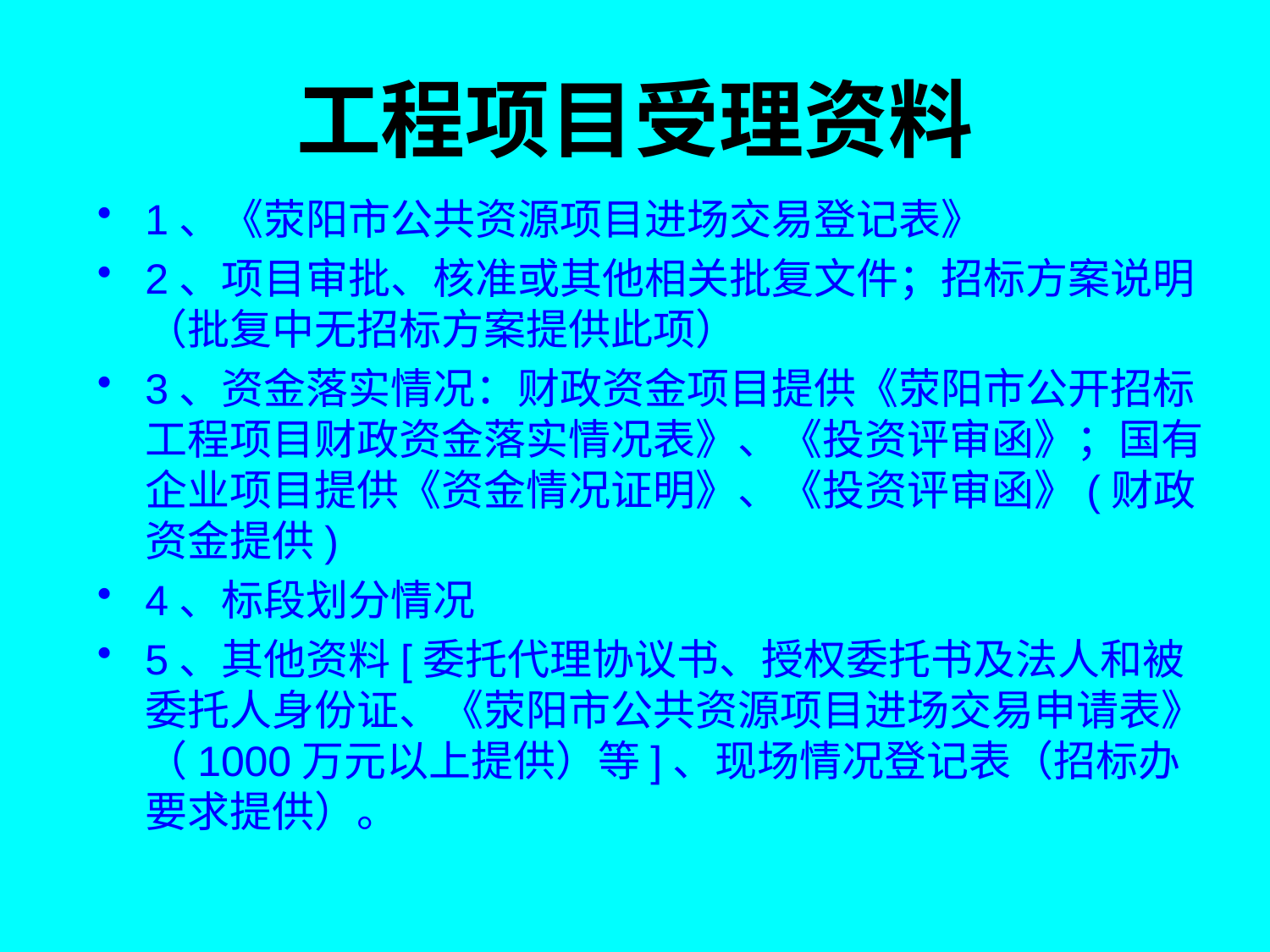

# 工程项目受理资料
1、《荥阳市公共资源项目进场交易登记表》
2、项目审批、核准或其他相关批复文件；招标方案说明（批复中无招标方案提供此项）
3、资金落实情况：财政资金项目提供《荥阳市公开招标工程项目财政资金落实情况表》、《投资评审函》；国有企业项目提供《资金情况证明》、《投资评审函》(财政资金提供)
4、标段划分情况
5、其他资料[委托代理协议书、授权委托书及法人和被委托人身份证、《荥阳市公共资源项目进场交易申请表》（1000万元以上提供）等]、现场情况登记表（招标办要求提供）。